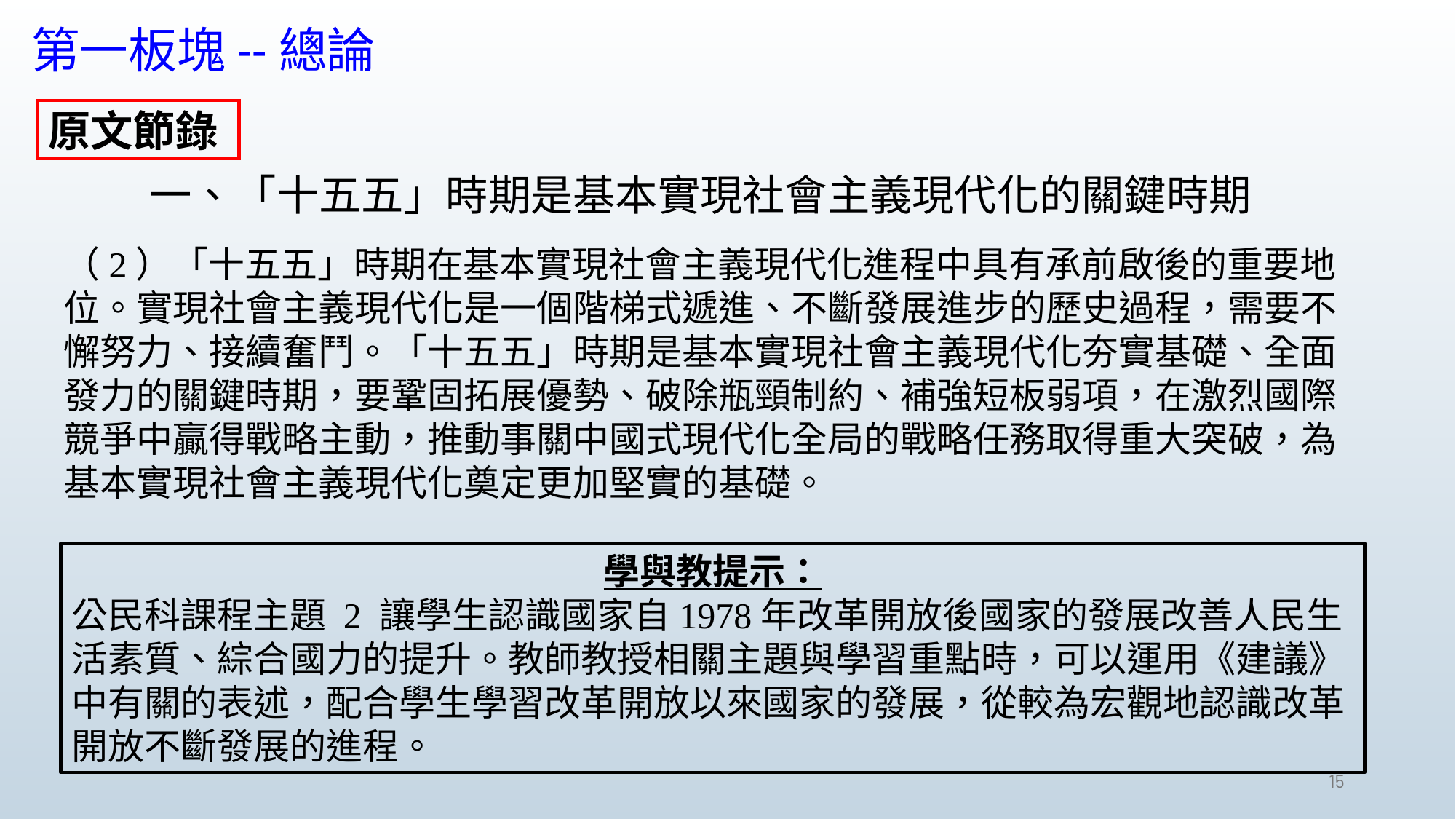

第一板塊--總論
原文節錄
# 一、「十五五」時期是基本實現社會主義現代化的關鍵時期
（2）「十五五」時期在基本實現社會主義現代化進程中具有承前啟後的重要地位。實現社會主義現代化是一個階梯式遞進、不斷發展進步的歷史過程，需要不懈努力、接續奮鬥。「十五五」時期是基本實現社會主義現代化夯實基礎、全面發力的關鍵時期，要鞏固拓展優勢、破除瓶頸制約、補強短板弱項，在激烈國際競爭中贏得戰略主動，推動事關中國式現代化全局的戰略任務取得重大突破，為基本實現社會主義現代化奠定更加堅實的基礎。
學與教提示：
公民科課程主題 2 讓學生認識國家自1978年改革開放後國家的發展改善人民生活素質、綜合國力的提升。教師教授相關主題與學習重點時，可以運用《建議》中有關的表述，配合學生學習改革開放以來國家的發展，從較為宏觀地認識改革開放不斷發展的進程。
15